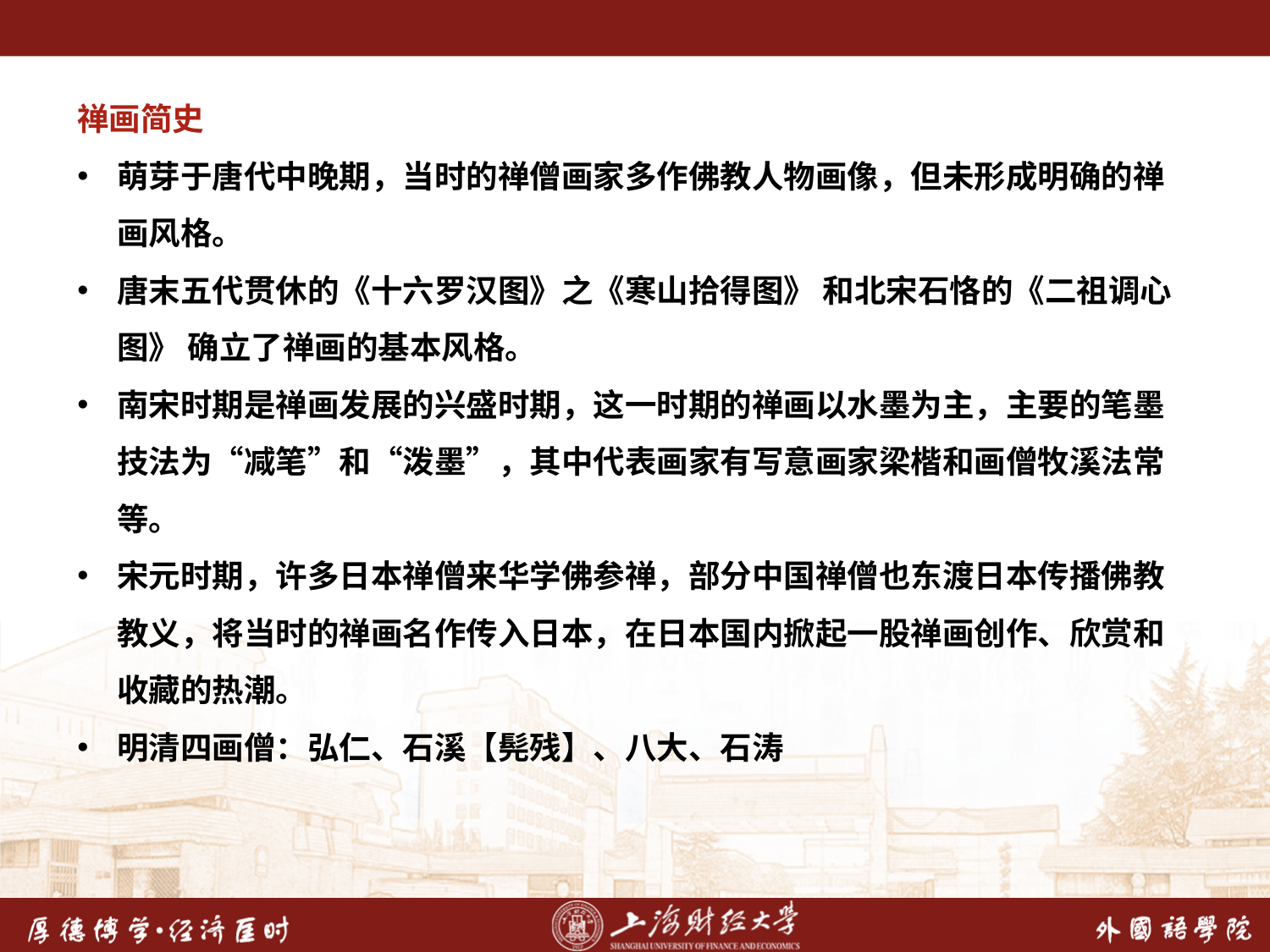

禅画简史
萌芽于唐代中晚期，当时的禅僧画家多作佛教人物画像，但未形成明确的禅画风格。
唐末五代贯休的《十六罗汉图》之《寒山拾得图》 和北宋石恪的《二祖调心图》 确立了禅画的基本风格。
南宋时期是禅画发展的兴盛时期，这一时期的禅画以水墨为主，主要的笔墨技法为“减笔”和“泼墨”，其中代表画家有写意画家梁楷和画僧牧溪法常等。
宋元时期，许多日本禅僧来华学佛参禅，部分中国禅僧也东渡日本传播佛教教义，将当时的禅画名作传入日本，在日本国内掀起一股禅画创作、欣赏和收藏的热潮。
明清四画僧：弘仁、石溪【髡残】、八大、石涛